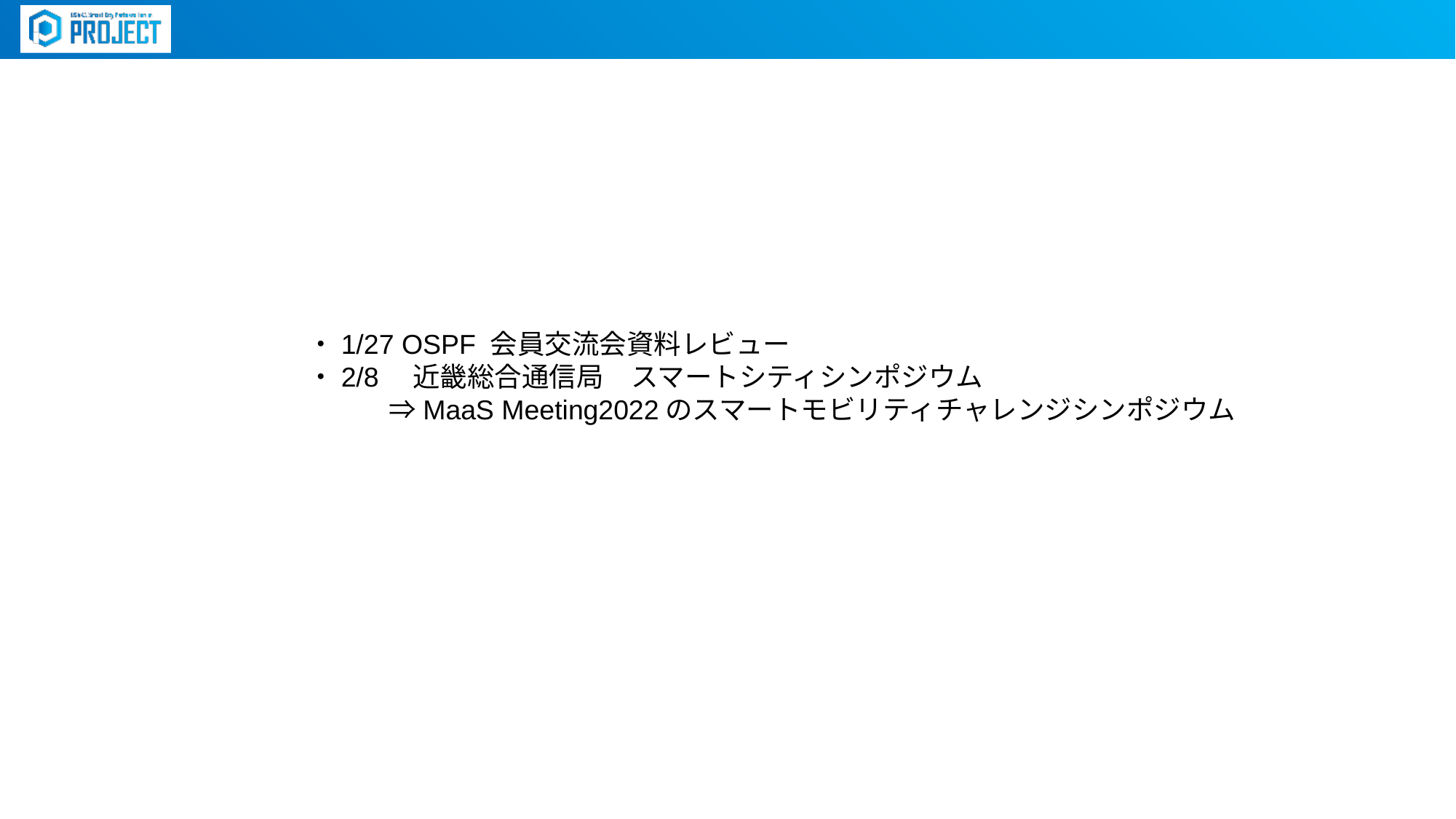

・1/27 OSPF 会員交流会資料レビュー
　　　　　　　・2/8　近畿総合通信局　スマートシティシンポジウム
　　　　　　　　　　⇒MaaS Meeting2022のスマートモビリティチャレンジシンポジウム